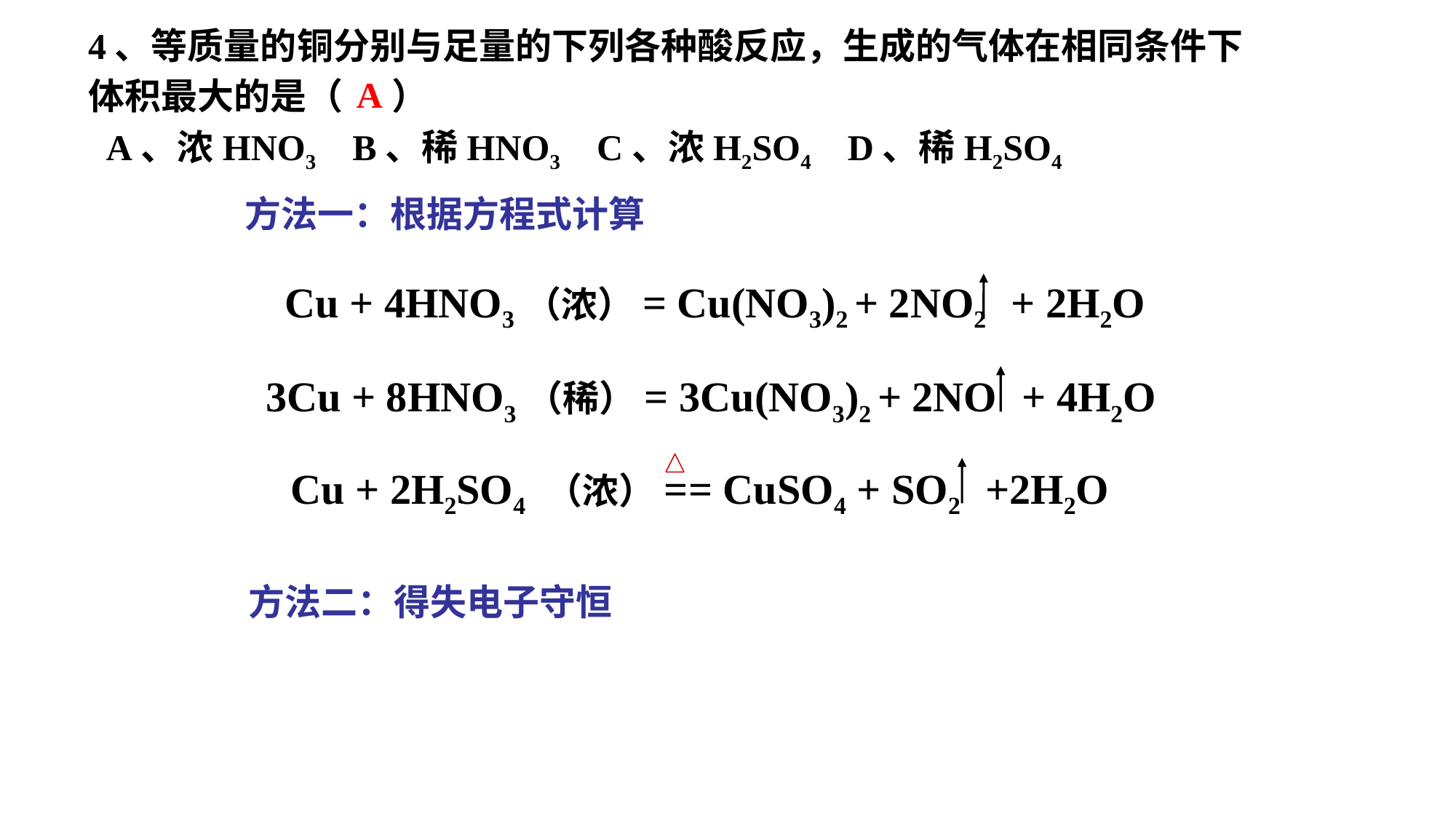

4、等质量的铜分别与足量的下列各种酸反应，生成的气体在相同条件下
体积最大的是（      ）
  A、浓HNO3    B、稀HNO3    C、浓H2SO4    D、稀H2SO4
A
方法一：根据方程式计算
Cu + 4HNO3（浓）= Cu(NO3)2 + 2NO2    + 2H2O

3Cu + 8HNO3（稀）= 3Cu(NO3)2 + 2NO    + 4H2O

Cu + 2H2SO4 （浓）== CuSO4 + SO2    +2H2O

方法二：得失电子守恒